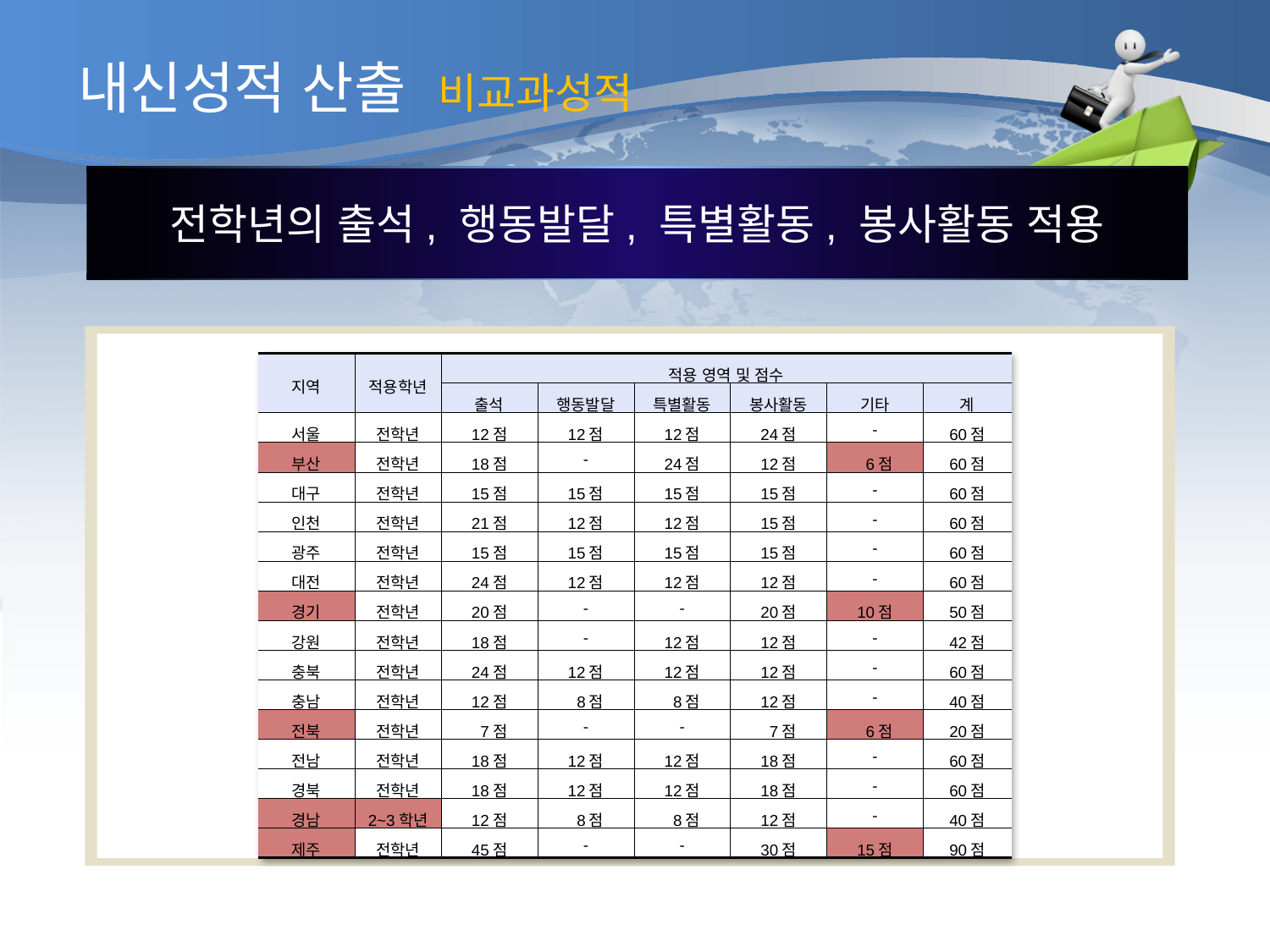

내신성적 산출  비교과성적

전학년의 출석, 행동발달, 특별활동, 봉사활동 적용

| 지역 | 적용학년 | 적용 영역 및 점수 |  |  |  |  |  |
| --- | --- | --- | --- | --- | --- | --- | --- |
|  |  | 출석 | 행동발달 | 특별활동 | 봉사활동 | 기타 | 계 |
| 서울 | 전학년 | 12점 | 12점 | 12점 | 24점 | - | 60점 |
| 부산 | 전학년 | 18점 | - | 24점 | 12점 | 6점 | 60점 |
| 대구 | 전학년 | 15점 | 15점 | 15점 | 15점 | - | 60점 |
| 인천 | 전학년 | 21점 | 12점 | 12점 | 15점 | - | 60점 |
| 광주 | 전학년 | 15점 | 15점 | 15점 | 15점 | - | 60점 |
| 대전 | 전학년 | 24점 | 12점 | 12점 | 12점 | - | 60점 |
| 경기 | 전학년 | 20점 | - | - | 20점 | 10점 | 50점 |
| 강원 | 전학년 | 18점 | - | 12점 | 12점 | - | 42점 |
| 충북 | 전학년 | 24점 | 12점 | 12점 | 12점 | - | 60점 |
| 충남 | 전학년 | 12점 | 8점 | 8점 | 12점 | - | 40점 |
| 전북 | 전학년 | 7점 | - | - | 7점 | 6점 | 20점 |
| 전남 | 전학년 | 18점 | 12점 | 12점 | 18점 | - | 60점 |
| 경북 | 전학년 | 18점 | 12점 | 12점 | 18점 | - | 60점 |
| 경남 | 2~3학년 | 12점 | 8점 | 8점 | 12점 | - | 40점 |
| 제주 | 전학년 | 45점 | - | - | 30점 | 15점 | 90점 |